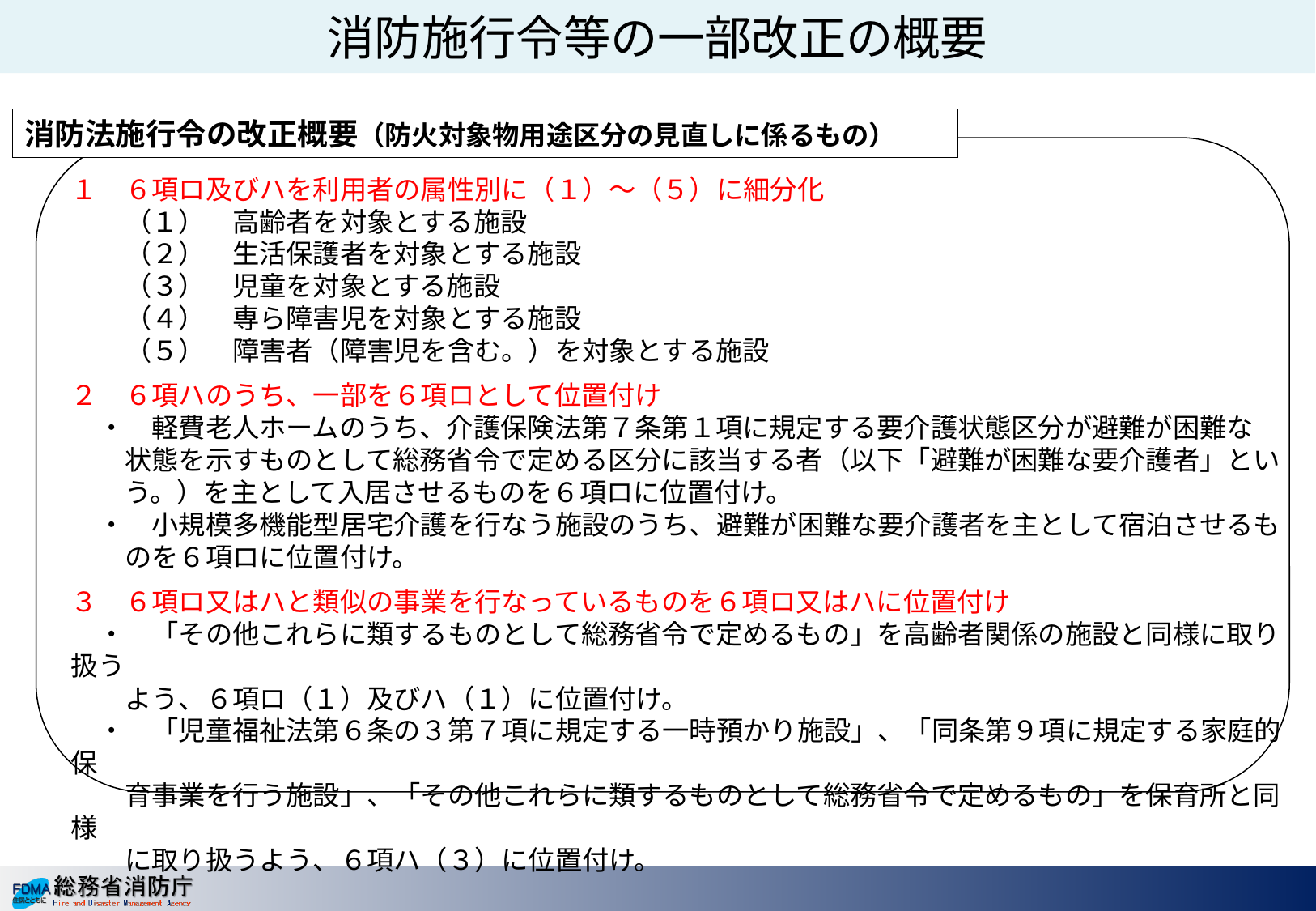

消防施行令等の一部改正の概要
消防法施行令の改正概要（防火対象物用途区分の見直しに係るもの）

１　６項ロ及びハを利用者の属性別に（１）～（５）に細分化
　　（１）　高齢者を対象とする施設
　　（２）　生活保護者を対象とする施設
　　（３）　児童を対象とする施設
　　（４）　専ら障害児を対象とする施設
　　（５）　障害者（障害児を含む。）を対象とする施設

２　６項ハのうち、一部を６項ロとして位置付け
　・　軽費老人ホームのうち、介護保険法第７条第１項に規定する要介護状態区分が避難が困難な
　　状態を示すものとして総務省令で定める区分に該当する者（以下「避難が困難な要介護者」とい
　　う。）を主として入居させるものを６項ロに位置付け。
　・　小規模多機能型居宅介護を行なう施設のうち、避難が困難な要介護者を主として宿泊させるも
　　のを６項ロに位置付け。

３　６項ロ又はハと類似の事業を行なっているものを６項ロ又はハに位置付け
　・　「その他これらに類するものとして総務省令で定めるもの」を高齢者関係の施設と同様に取り扱う
　　よう、６項ロ（１）及びハ（１）に位置付け。
　・　「児童福祉法第６条の３第７項に規定する一時預かり施設」、「同条第９項に規定する家庭的保
　　育事業を行う施設」、「その他これらに類するものとして総務省令で定めるもの」を保育所と同様
　　に取り扱うよう、６項ハ（３）に位置付け。